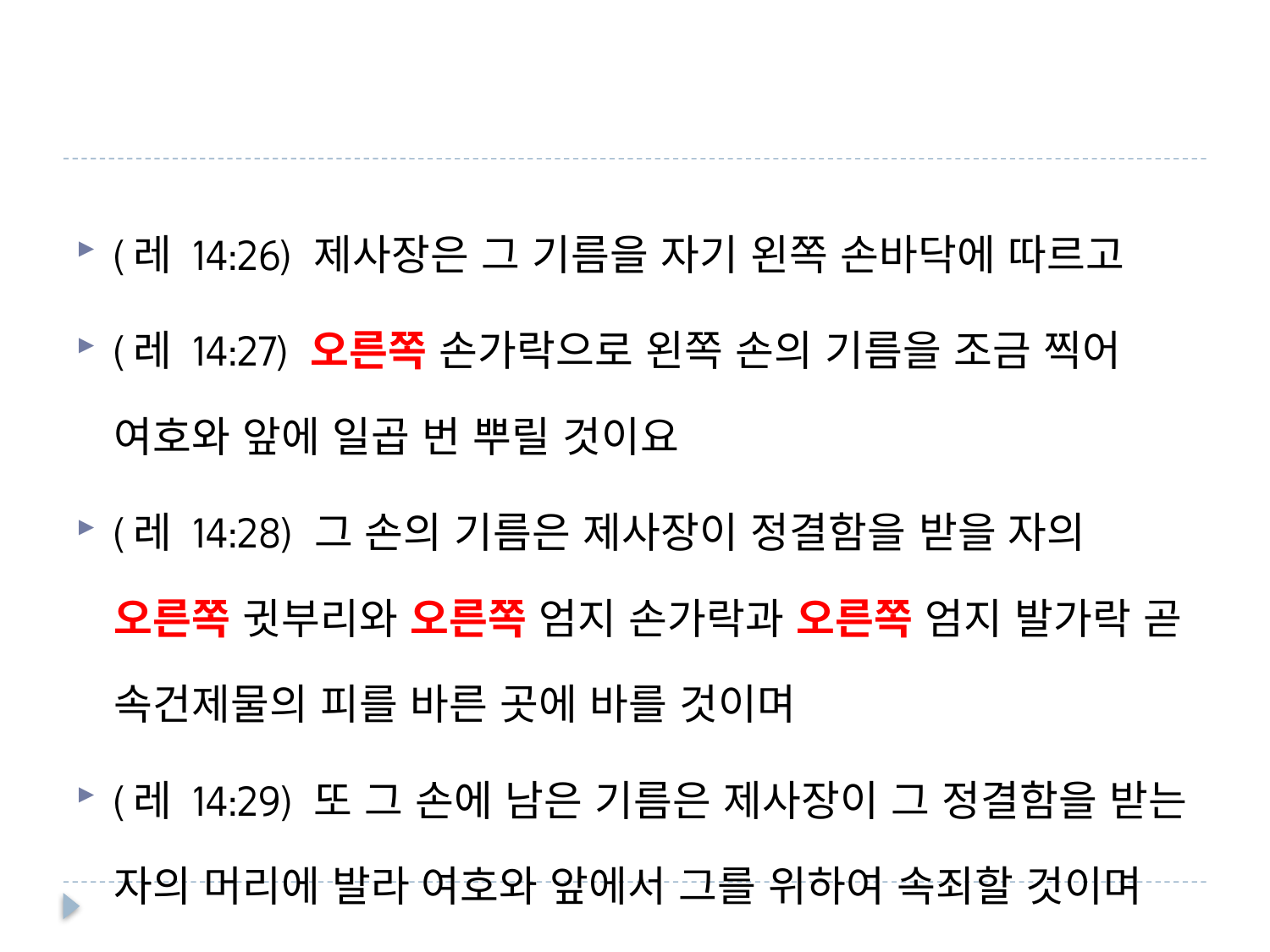

#
(레 14:26) 제사장은 그 기름을 자기 왼쪽 손바닥에 따르고
(레 14:27) 오른쪽 손가락으로 왼쪽 손의 기름을 조금 찍어 여호와 앞에 일곱 번 뿌릴 것이요
(레 14:28) 그 손의 기름은 제사장이 정결함을 받을 자의 오른쪽 귓부리와 오른쪽 엄지 손가락과 오른쪽 엄지 발가락 곧 속건제물의 피를 바른 곳에 바를 것이며
(레 14:29) 또 그 손에 남은 기름은 제사장이 그 정결함을 받는 자의 머리에 발라 여호와 앞에서 그를 위하여 속죄할 것이며